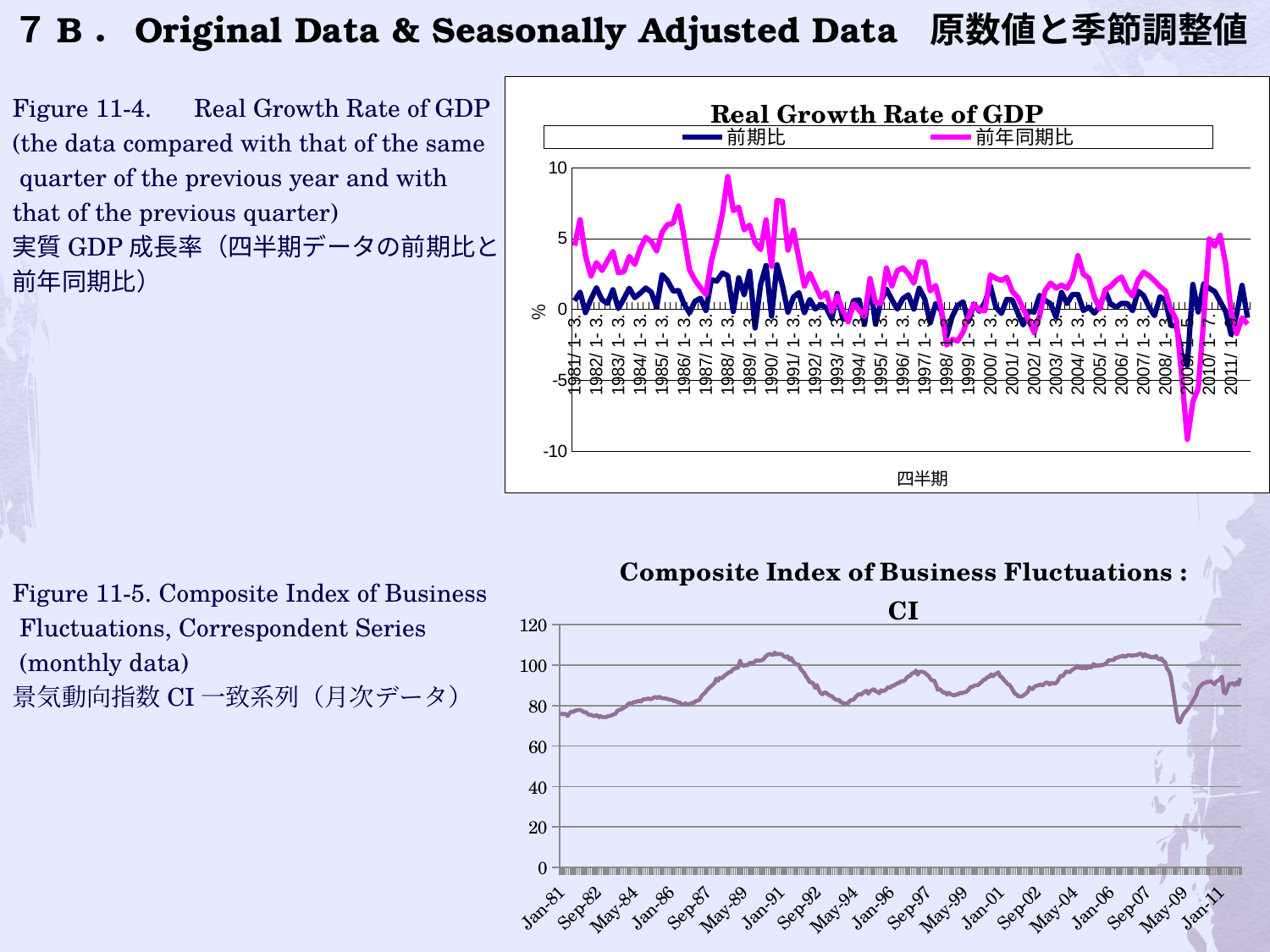

# ７B．Original Data & Seasonally Adjusted Data  原数値と季節調整値

### Chart: Real Growth Rate of GDP

| Category |  |  |
|---|---|---|
| 1981/ 1- 3. | 0.611749233213514 | 4.4954358752490355 |
| 4- 6. | 1.2246124718484241 | 6.3359897361806015 |
| 7- 9. | -0.2198957885176307 | 3.77857795107084 |
| 10-12. | 0.7333417454856381 | 2.365124088101781 |
| 1982/ 1- 3. | 1.5301259134367815 | 3.299505445618623 |
| 4- 6. | 0.684835027662239 | 2.7486636920812617 |
| 7- 9. | 0.4362830492764599 | 3.42436451700191 |
| 10-12. | 1.389610639567334 | 4.09816518862229 |
| 1983/ 1- 3. | 0.06331922056872699 | 2.5942580079679702 |
| 4- 6. | 0.75240455957162 | 2.663108952484946 |
| 7- 9. | 1.4965713280881632 | 3.7469054429950672 |
| 10-12. | 0.8332172549769433 | 3.1775759870864952 |
| 1984/ 1- 3. | 1.1514826828554814 | 4.29960620945977 |
| 4- 6. | 1.5142976581411298 | 5.088323367148249 |
| 7- 9. | 1.2219742789568278 | 4.804008900982704 |
| 10-12. | 0.17260177144083072 | 4.117378513681155 |
| 1985/ 1- 3. | 2.450597644285055 | 5.454585251382004 |
| 4- 6. | 2.025006131819955 | 5.985116925427936 |
| 7- 9. | 1.3085574291895385 | 6.0757743678118885 |
| 10-12. | 1.3284240548611295 | 7.299709271939888 |
| 1986/ 1- 3. | 0.3976457229498572 | 5.149588634543831 |
| 4- 6. | -0.24568842803890223 | 2.8093525695210513 |
| 7- 9. | 0.5857867694910242 | 2.07587471270934 |
| 10-12. | 0.7886920883909415 | 1.5321614051972579 |
| 1987/ 1- 3. | -0.07169804785019901 | 1.057513945605467 |
| 4- 6. | 2.095591340430685 | 3.4293804757252917 |
| 7- 9. | 2.000301263176573 | 4.883883765450555 |
| 10-12. | 2.574794473212364 | 6.742558097274547 |
| 1988/ 1- 3. | 2.387208401498336 | 9.369140951159457 |
| 4- 6. | -0.14602212342077078 | 6.9678292425225195 |
| 7- 9. | 2.2309440198306243 | 7.2097045576369245 |
| 10-12. | 1.0538467983184436 | 5.620031853826748 |
| 1989/ 1- 3. | 2.6980353562238193 | 5.940673009804018 |
| 4- 6. | -1.3057295198585266 | 4.710274535094042 |
| 7- 9. | 1.7496752153202153 | 4.2173338787338155 |
| 10-12. | 3.0982470733523275 | 6.325734031676058 |
| 1990/ 1- 3. | -0.47578618472504325 | 3.0398006264614317 |
| 4- 6. | 3.1540117835310806 | 7.695905307222206 |
| 7- 9. | 1.6767385503993377 | 7.6187062386048545 |
| 10-12. | -0.189979363060516 | 4.186303797712212 |
| 1991/ 1- 3. | 0.8712716546699285 | 5.596462912847597 |
| 4- 6. | 1.1864533644547743 | 3.582317209383796 |
| 7- 9. | -0.22135717135556468 | 1.6486482508035107 |
| 10-12. | 0.7023537442079277 | 2.557419269629525 |
| 1992/ 1- 3. | 0.03088591934762337 | 1.7029857843382261 |
| 4- 6. | 0.35041154205968245 | 0.8626761702448864 |
| 7- 9. | 0.11762187848191642 | 1.2053380181412494 |
| 10-12. | -0.6375001281407261 | -0.14120810520356575 |
| 1993/ 1- 3. | 1.1264046743021208 | 0.9524259095551546 |
| 4- 6. | -0.6325522199371405 | -0.03643477202930121 |
| 7- 9. | -0.7179881188762606 | -0.8707589689967836 |
| 10-12. | 0.6300440798176509 | 0.3938096103988752 |
| 1994/ 1- 3. | 0.6673499660112678 | -0.061919544942299 |
| 4- 6. | -1.0532925932278832 | -0.48507608378879596 |
| 7- 9. | 1.9451020206134266 | 2.184261569548135 |
| 10-12. | -1.038496558852242 | 0.48995054523785075 |
| 1995/ 1- 3. | 0.5750588578980219 | 0.39782207564769084 |
| 4- 6. | 1.4334254171951246 | 2.9210093438848777 |
| 7- 9. | 0.6920468415178966 | 1.655958829049796 |
| 10-12. | 0.022659605186359753 | 2.7460074193771598 |
| 1996/ 1- 3. | 0.7578673049747708 | 2.932761852066195 |
| 4- 6. | 1.0315623140979358 | 2.5249586164157867 |
| 7- 9. | 0.03071506996139481 | 1.851588527740678 |
| 10-12. | 1.4962039779433303 | 3.352076874319564 |
| 1997/ 1- 3. | 0.7427594821717328 | 3.3365800708886577 |
| 4- 6. | -0.9451264587243288 | 1.3147934829218693 |
| 7- 9. | 0.40961061727632936 | 1.6985528522412223 |
| 10-12. | -0.0900309655147375 | 0.1091554963716378 |
| 1998/ 1- 3. | -1.8955782905718779 | -2.5125889118732023 |
| 4- 6. | -0.5209814635169027 | -2.0951556647192633 |
| 7- 9. | 0.28736780120229 | -2.214349074645482 |
| 10-12. | 0.5389824574473675 | -1.598709938735989 |
| 1999/ 1- 3. | -0.8442308429522893 | -0.5441810668896094 |
| 4- 6. | 0.3935921989131966 | 0.3701793068838918 |
| 7- 9. | -0.1320097363634835 | -0.04954452838712749 |
| 10-12. | 0.4942475300549044 | -0.09401759007002995 |
| 2000/ 1- 3. | 1.6604040044167667 | 2.4295673423228252 |
| 4- 6. | 0.16169007883341213 | 2.1929622632010837 |
| 7- 9. | -0.2753009742585109 | 2.04633514045438 |
| 10-12. | 0.7120333831750295 | 2.267484596294628 |
| 2001/ 1- 3. | 0.6724553034485897 | 1.2736362091309756 |
| 4- 6. | -0.23384241756956695 | 0.8737127042652291 |
| 7- 9. | -1.0873666618248259 | 0.052290512322471734 |
| 10-12. | -0.12260854263575142 | -0.7768838537363056 |
| 2002/ 1- 3. | -0.1865785544936367 | -1.6235505611614365 |
|       4- 6. | 0.9924799426688596 | -0.4143104481698655 |
| 7- 9. | 0.6512950036506773 | 1.3361820320145221 |
| 10-12. | 0.3959771816535444 | 1.8623421227916046 |
| 2003/ 1- 3. | -0.5346736294594142 | 1.5071015238428733 |
|  4- 6. | 1.2079342974483513 | 1.7236537570068922 |
|  7- 9. | 0.4209954239538275 | 1.490900520154693 |
|  10- 12. | 1.061154720974264 | 2.16333251759712 |
| 2004/ 1- 3. | 1.05421454398705 | 3.7953194292206547 |
| 4- 6. | -0.07133295192670033 | 2.48334765837135 |
|  7- 9. | 0.16108109477249247 | 2.2180954524314402 |
|  10- 12. | -0.25192041145393995 | 0.8899883316159636 |
| 2005/ 1- 3. | 0.2121942690243404 | 0.04933644886847153 |
| 4- 6. | 1.2912105563274558 | 1.413525303884017 |
|  7- 9. | 0.36917009476435725 | 1.6242163111642591 |
|  10- 12. | 0.17642111025815552 | 2.060614401604507 |
| 2006/ 1- 3. | 0.43543610442896336 | 2.2879739464955655 |
| 4- 6. | 0.42241857008566336 | 1.4106325506771318 |
|  7- 9. | -0.08418697992745725 | 0.9525712986770076 |
|  10- 12. | 1.2952086650079793 | 2.0800270326430232 |
| 2007/ 1- 3. | 0.985014560942057 | 2.6386046211256766 |
| 4- 6. | 0.17187184445818232 | 2.382528670387157 |
| 7- 9. | -0.4302119768616378 | 2.027961028905165 |
|  10- 12. | 0.8926727626473275 | 1.6225132500806818 |
| 2008/ 1- 3. | 0.6666406938171803 | 1.3021295508650526 |
| 4- 6. | -1.1222237262230261 | -0.0065675388319985485 |
| 7- 9. | -1.1738719272543858 | -0.7533915755206436 |
|  10- 12. | -3.239087204797021 | -4.8177418634505855 |
| 2009/ 1- 5. | -3.9245467614407814 | -9.158798508509475 |
| 4- 6. | 1.766433360356934 | -6.504925309386688 |
| 7- 9. | -0.17764513897836787 | -5.5624387443955845 |
|  10- 12. | 1.8119359052989858 | -0.6326970689242056 |
| 2010/ 1- 7. | 1.4969120174123018 | 4.974518079663039 |
| 4- 6. | 1.2705671058156502 | 4.463020138901797 |
| 7- 9. | 0.558237224625001 | 5.233113113326088 |
|  10- 12. | -0.13862903639698154 | 3.217003515574134 |
| 2011/ 1- 9. | -1.755446421740477 | -0.09047338963800541 |
| 4- 6. | -0.36814600766966654 | -1.7071627802231142 |
| 7- 9. | 1.7016503383014518 | -0.5895087504840686 |
|  10- 12. | -0.5840872024123788 | -1.03295564779173 |
Figure 11-4.　 Real Growth Rate of GDP
(the data compared with that of the same
 quarter of the previous year and with
that of the previous quarter)
実質GDP成長率（四半期データの前期比と
前年同期比）

Figure 11-5. Composite Index of Business
 Fluctuations, Correspondent Series
 (monthly data)
景気動向指数CI一致系列（月次データ）

### Chart: Composite Index of Business Fluctuations : CI

| Category |  |
|---|---|
| 29587 | 76.37239999999966 |
| 29618 | 75.582 |
| 29646 | 75.87839999999976 |
| 29677 | 75.68079999999995 |
| 29707 | 74.7916000000005 |
| 29738 | 76.17479999999995 |
| 29768 | 77.064 |
| 29799 | 76.76760000000046 |
| 29830 | 77.45920000000002 |
| 29860 | 77.65679999999992 |
| 29891 | 77.7556 |
| 29921 | 77.7556 |
| 29952 | 77.26160000000046 |
| 29983 | 76.66879999999995 |
| 30011 | 76.66879999999995 |
| 30042 | 75.68079999999995 |
| 30072 | 75.2856 |
| 30103 | 75.3844 |
| 30133 | 74.69279999999995 |
| 30164 | 74.98920000000003 |
| 30195 | 75.2856 |
| 30225 | 74.19879999999995 |
| 30256 | 74.7916000000005 |
| 30286 | 74.19879999999995 |
| 30317 | 74.3964 |
| 30348 | 74.19879999999995 |
| 30376 | 74.69279999999995 |
| 30407 | 74.8904 |
| 30437 | 75.088 |
| 30468 | 75.68079999999995 |
| 30498 | 75.7796 |
| 30529 | 77.3604 |
| 30560 | 77.7556 |
| 30590 | 78.05199999999999 |
| 30621 | 78.54599999999999 |
| 30651 | 79.13879999999999 |
| 30682 | 79.63279999999999 |
| 30713 | 80.81839999999998 |
| 30742 | 81.21360000000013 |
| 30773 | 80.9172000000006 |
| 30803 | 81.70760000000013 |
| 30834 | 81.70760000000013 |
| 30864 | 82.10279999999999 |
| 30895 | 82.20160000000013 |
| 30926 | 81.90520000000002 |
| 30956 | 82.992 |
| 30987 | 83.09079999999999 |
| 31017 | 83.1896 |
| 31048 | 83.5 |
| 31079 | 83.1 |
| 31107 | 83.3 |
| 31138 | 84.0 |
| 31168 | 84.2 |
| 31199 | 83.7 |
| 31229 | 84.3 |
| 31260 | 83.8 |
| 31291 | 83.5 |
| 31321 | 83.6 |
| 31352 | 83.4 |
| 31382 | 83.0 |
| 31413 | 82.9 |
| 31444 | 82.8 |
| 31472 | 82.1 |
| 31503 | 82.2 |
| 31533 | 81.5 |
| 31564 | 81.6 |
| 31594 | 80.7 |
| 31625 | 80.2 |
| 31656 | 81.1 |
| 31686 | 80.8 |
| 31717 | 80.4 |
| 31747 | 81.0 |
| 31778 | 81.3 |
| 31809 | 81.4 |
| 31837 | 82.3 |
| 31868 | 82.4 |
| 31898 | 82.9 |
| 31929 | 84.6 |
| 31959 | 85.6 |
| 31990 | 86.3 |
| 32021 | 87.6 |
| 32051 | 88.6 |
| 32082 | 89.3 |
| 32112 | 90.2 |
| 32143 | 91.0 |
| 32174 | 93.2 |
| 32203 | 92.2 |
| 32234 | 93.8 |
| 32264 | 93.4 |
| 32295 | 94.2 |
| 32325 | 95.1 |
| 32356 | 95.7 |
| 32387 | 96.4 |
| 32417 | 96.5 |
| 32448 | 97.8 |
| 32478 | 98.2 |
| 32509 | 98.6 |
| 32540 | 98.6 |
| 32568 | 102.2 |
| 32599 | 100.0 |
| 32629 | 99.6 |
| 32660 | 100.1 |
| 32690 | 99.7 |
| 32721 | 100.9 |
| 32752 | 101.1 |
| 32782 | 100.7 |
| 32813 | 101.7 |
| 32843 | 102.3 |
| 32874 | 102.1 |
| 32905 | 102.2 |
| 32933 | 102.4 |
| 32964 | 103.0 |
| 32994 | 104.2 |
| 33025 | 105.0 |
| 33055 | 105.4 |
| 33086 | 105.3 |
| 33117 | 104.9 |
| 33147 | 106.1 |
| 33178 | 105.3 |
| 33208 | 105.5 |
| 33239 | 105.4 |
| 33270 | 105.2 |
| 33298 | 104.2 |
| 33329 | 103.9 |
| 33359 | 104.3 |
| 33390 | 102.6 |
| 33420 | 103.5 |
| 33451 | 101.8 |
| 33482 | 101.0 |
| 33512 | 100.2 |
| 33543 | 100.3 |
| 33573 | 98.2 |
| 33604 | 97.0 |
| 33635 | 96.2 |
| 33664 | 94.4 |
| 33695 | 93.3 |
| 33725 | 91.5 |
| 33756 | 91.5 |
| 33786 | 90.8 |
| 33817 | 88.7 |
| 33848 | 90.1 |
| 33878 | 87.7 |
| 33909 | 86.2 |
| 33939 | 85.5 |
| 33970 | 86.4 |
| 34001 | 86.3 |
| 34029 | 85.5 |
| 34060 | 84.9 |
| 34090 | 84.7 |
| 34121 | 83.7 |
| 34151 | 83.1 |
| 34182 | 82.7 |
| 34213 | 82.8 |
| 34243 | 81.7 |
| 34274 | 81.3 |
| 34304 | 80.8 |
| 34335 | 81.1 |
| 34366 | 81.2 |
| 34394 | 82.4 |
| 34425 | 82.7 |
| 34455 | 82.9 |
| 34486 | 84.1 |
| 34516 | 85.1 |
| 34547 | 85.6 |
| 34578 | 85.3 |
| 34608 | 86.1 |
| 34639 | 86.8 |
| 34669 | 87.3 |
| 34700 | 85.8 |
| 34731 | 87.1 |
| 34759 | 87.6 |
| 34790 | 88.1 |
| 34820 | 87.1 |
| 34851 | 86.8 |
| 34881 | 86.0 |
| 34912 | 87.5 |
| 34943 | 87.1 |
| 34973 | 87.4 |
| 35004 | 88.1 |
| 35034 | 89.2 |
| 35065 | 88.7 |
| 35096 | 89.7 |
| 35125 | 89.9 |
| 35156 | 90.4 |
| 35186 | 91.0 |
| 35217 | 91.3 |
| 35247 | 92.0 |
| 35278 | 92.0 |
| 35309 | 92.5 |
| 35339 | 93.7 |
| 35370 | 94.5 |
| 35400 | 94.8 |
| 35431 | 96.0 |
| 35462 | 96.1 |
| 35490 | 97.3 |
| 35521 | 95.2 |
| 35551 | 96.7 |
| 35582 | 96.7 |
| 35612 | 96.5 |
| 35643 | 96.1 |
| 35674 | 95.2 |
| 35704 | 94.6 |
| 35735 | 93.0 |
| 35765 | 92.3 |
| 35796 | 92.4 |
| 35827 | 90.2 |
| 35855 | 87.7 |
| 35886 | 88.1 |
| 35916 | 87.3 |
| 35947 | 86.3 |
| 35977 | 86.5 |
| 36008 | 85.4 |
| 36039 | 86.3 |
| 36069 | 85.6 |
| 36100 | 85.2 |
| 36130 | 85.0 |
| 36161 | 85.5 |
| 36192 | 85.5 |
| 36220 | 86.3 |
| 36251 | 86.0 |
| 36281 | 86.5 |
| 36312 | 86.5 |
| 36342 | 87.1 |
| 36373 | 88.2 |
| 36404 | 89.2 |
| 36434 | 89.3 |
| 36465 | 89.9 |
| 36495 | 90.0 |
| 36526 | 90.1 |
| 36557 | 91.0 |
| 36586 | 91.7 |
| 36617 | 92.8 |
| 36647 | 92.9 |
| 36678 | 94.1 |
| 36708 | 94.1 |
| 36739 | 95.4 |
| 36770 | 94.5 |
| 36800 | 95.3 |
| 36831 | 95.7 |
| 36861 | 96.4 |
| 36892 | 94.4 |
| 36923 | 93.9 |
| 36951 | 92.7 |
| 36982 | 91.7 |
| 37012 | 90.6 |
| 37043 | 90.2 |
| 37073 | 89.0 |
| 37104 | 87.4 |
| 37135 | 85.9 |
| 37165 | 85.4 |
| 37196 | 84.5 |
| 37226 | 84.5 |
| 37257 | 84.5 |
| 37288 | 85.2 |
| 37316 | 85.9 |
| 37347 | 86.6 |
| 37377 | 89.0 |
| 37408 | 88.0 |
| 37438 | 88.4 |
| 37469 | 89.5 |
| 37500 | 89.8 |
| 37530 | 90.0 |
| 37561 | 90.4 |
| 37591 | 89.9 |
| 37622 | 90.7 |
| 37653 | 91.3 |
| 37681 | 91.3 |
| 37712 | 90.4 |
| 37742 | 91.2 |
| 37773 | 90.9 |
| 37803 | 90.9 |
| 37834 | 91.5 |
| 37865 | 93.2 |
| 37895 | 94.7 |
| 37926 | 94.3 |
| 37956 | 95.6 |
| 37987 | 96.8 |
| 38018 | 96.6 |
| 38047 | 96.5 |
| 38078 | 97.4 |
| 38108 | 98.0 |
| 38139 | 98.5 |
| 38169 | 99.7 |
| 38200 | 98.5 |
| 38231 | 98.7 |
| 38261 | 98.2 |
| 38292 | 99.2 |
| 38322 | 98.3 |
| 38353 | 99.2 |
| 38384 | 98.7 |
| 38412 | 99.0 |
| 38443 | 100.5 |
| 38473 | 99.4 |
| 38504 | 100.1 |
| 38534 | 99.5 |
| 38565 | 100.1 |
| 38596 | 99.9 |
| 38626 | 100.4 |
| 38657 | 101.0 |
| 38687 | 102.2 |
| 38718 | 102.4 |
| 38749 | 102.4 |
| 38777 | 102.5 |
| 38808 | 103.7 |
| 38838 | 103.6 |
| 38869 | 104.1 |
| 38899 | 104.2 |
| 38930 | 104.7 |
| 38961 | 104.0 |
| 38991 | 104.5 |
| 39022 | 104.9 |
| 39052 | 104.9 |
| 39083 | 104.5 |
| 39114 | 104.8 |
| 39142 | 104.8 |
| 39173 | 105.1 |
| 39203 | 105.5 |
| 39234 | 105.6 |
| 39264 | 104.2 |
| 39295 | 105.4 |
| 39326 | 104.3 |
| 39356 | 104.7 |
| 39387 | 103.7 |
| 39417 | 104.0 |
| 39448 | 103.6 |
| 39479 | 104.5 |
| 39508 | 103.3 |
| 39539 | 102.6 |
| 39569 | 103.3 |
| 39600 | 101.9 |
| 39630 | 101.5 |
| 39661 | 98.2 |
| 39692 | 97.2 |
| 39722 | 94.6 |
| 39753 | 89.3 |
| 39783 | 83.4 |
| 39814 | 77.5 |
| 39845 | 72.3 |
| 39873 | 71.6 |
| 39904 | 73.8 |
| 39934 | 75.7 |
| 39965 | 76.8 |
| 39995 | 77.8 |
| 40026 | 79.0 |
| 40057 | 80.4 |
| 40087 | 82.1 |
| 40118 | 83.6 |
| 40148 | 85.3 |
| 40179 | 88.2 |
| 40210 | 89.4 |
| 40238 | 90.2 |
| 40269 | 91.1 |
| 40299 | 91.1 |
| 40330 | 91.8 |
| 40360 | 91.7 |
| 40391 | 92.0 |
| 40422 | 91.2 |
| 40452 | 90.5 |
| 40483 | 91.9 |
| 40513 | 92.3 |
| 40544 | 93.1 |
| 40575 | 94.3 |
| 40603 | 86.3 |
| 40634 | 86.0 |
| 40664 | 88.4 |
| 40695 | 90.7 |
| 40725 | 90.8 |
| 40756 | 91.0 |
| 40787 | 90.1 |
| 40817 | 91.4 |
| 40848 | 90.3 |
| 40878 | 93.6 |